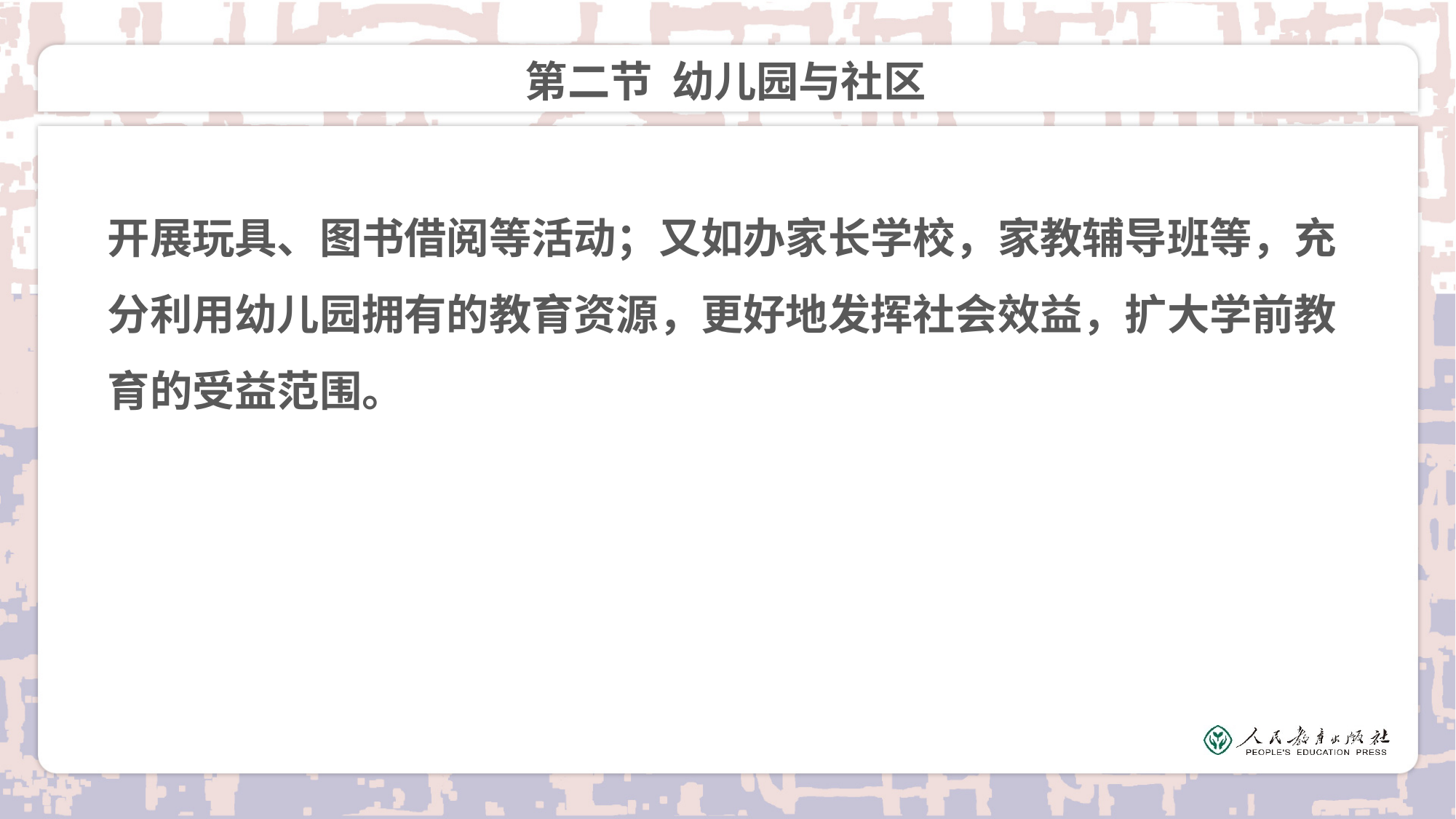

# 第二节  幼儿园与社区
开展玩具、图书借阅等活动；又如办家长学校，家教辅导班等，充分利用幼儿园拥有的教育资源，更好地发挥社会效益，扩大学前教育的受益范围。